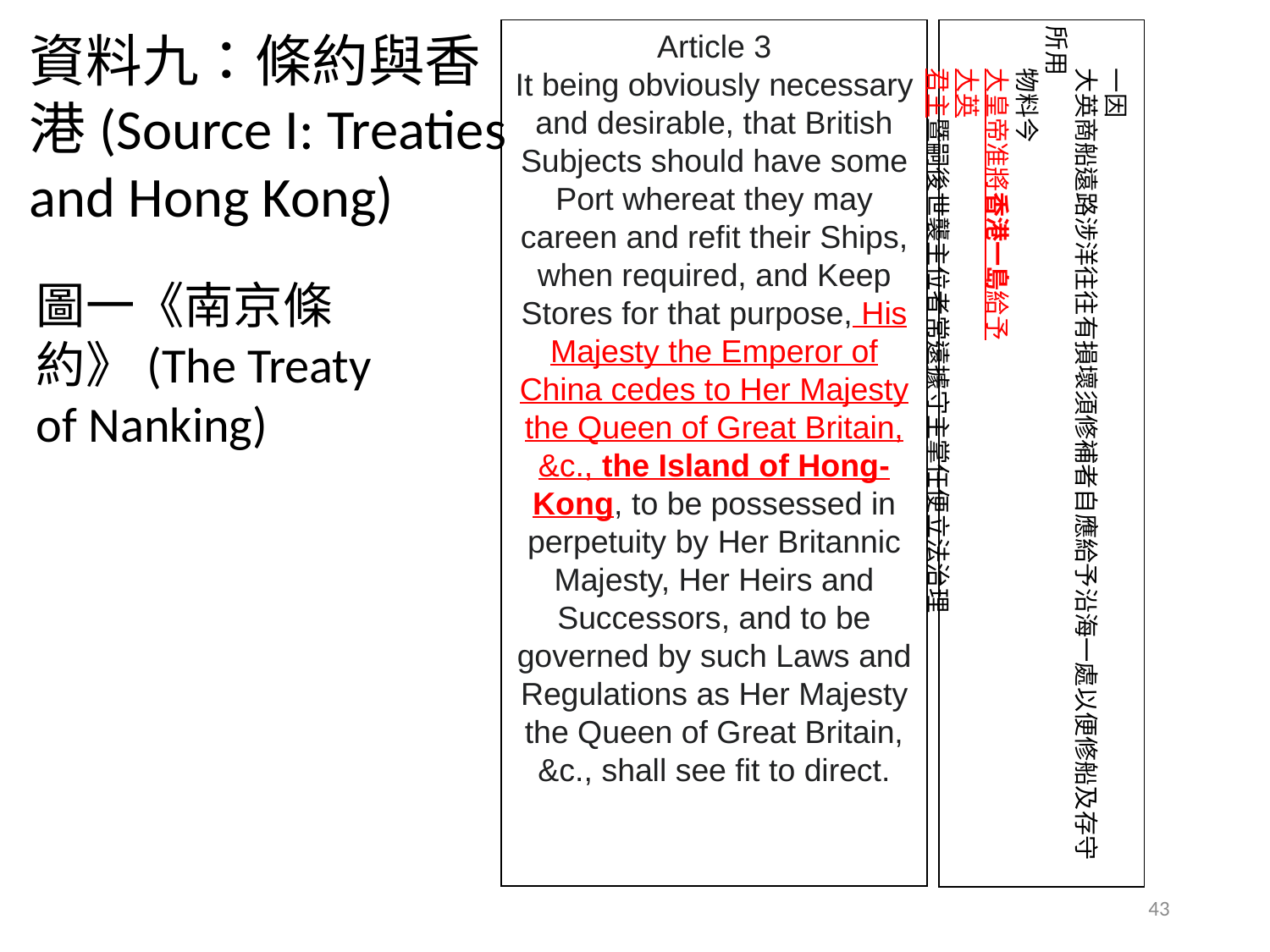

資料九：條約與香港(Source I: Treaties and Hong Kong)
Article 3
It being obviously necessary and desirable, that British Subjects should have some Port whereat they may careen and refit their Ships, when required, and Keep Stores for that purpose, His Majesty the Emperor of China cedes to Her Majesty the Queen of Great Britain, &c., the Island of Hong-Kong, to be possessed in perpetuity by Her Britannic Majesty, Her Heirs and Successors, and to be governed by such Laws and Regulations as Her Majesty the Queen of Great Britain, &c., shall see fit to direct.
一因
大英商船遠路涉洋往往有損壞須修補者自應給予沿海一處以便修船及存守所用
物料今
大皇帝准將香港一島給予
大英
君主暨嗣後世襲主位者常遠據守主掌任便立法治理
圖一《南京條約》(The Treaty of Nanking)

43